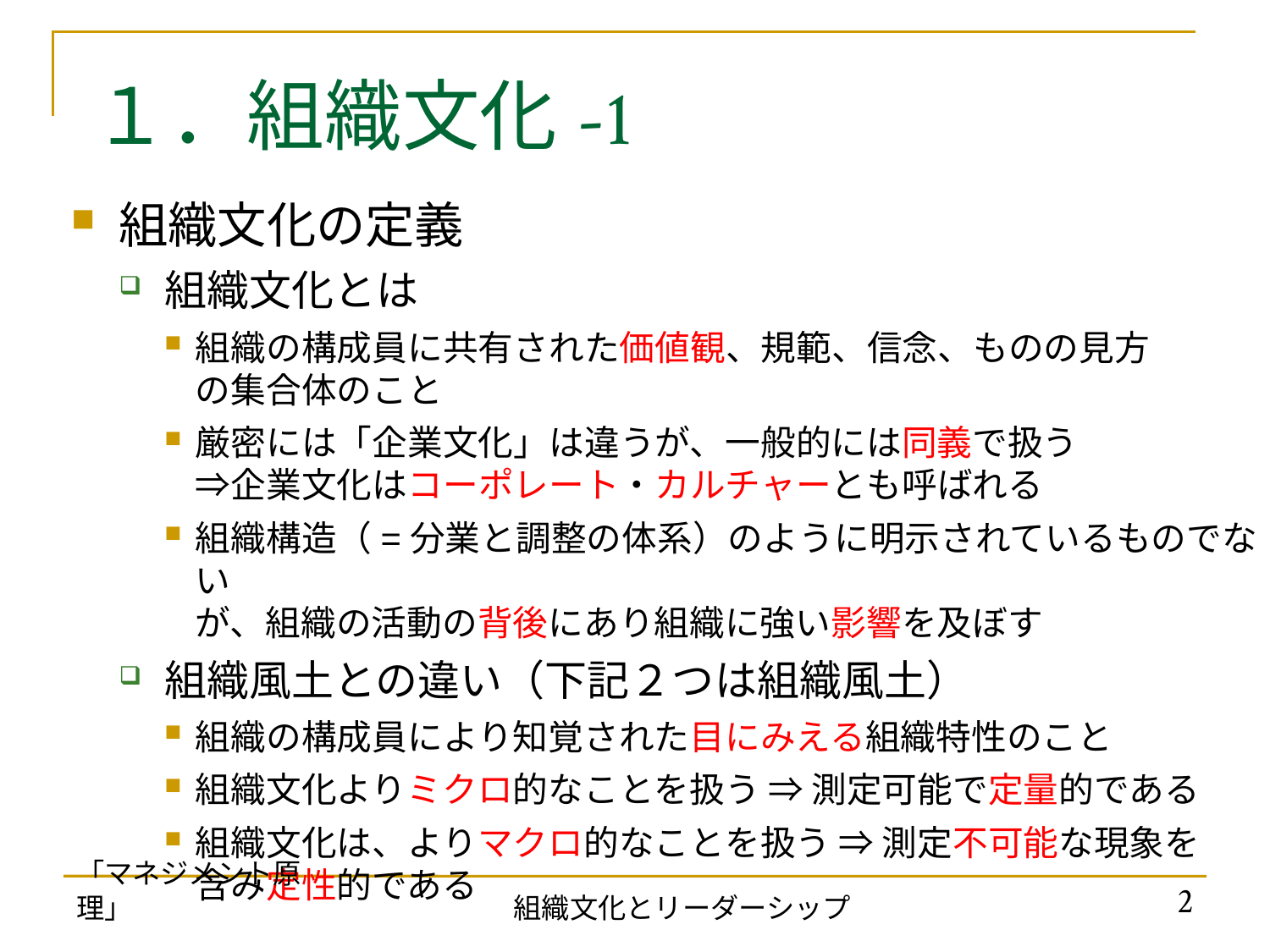

# １．組織文化-1
組織文化の定義
組織文化とは
組織の構成員に共有された価値観、規範、信念、ものの見方
の集合体のこと
厳密には「企業文化」は違うが、一般的には同義で扱う
⇒企業文化はコーポレート・カルチャーとも呼ばれる
組織構造（=分業と調整の体系）のように明示されているものでない
が、組織の活動の背後にあり組織に強い影響を及ぼす
組織風土との違い（下記２つは組織風土）
組織の構成員により知覚された目にみえる組織特性のこと
組織文化よりミクロ的なことを扱う ⇒ 測定可能で定量的である
組織文化は、よりマクロ的なことを扱う ⇒ 測定不可能な現象を
含み定性的である
「マネジメント原理」
2
組織文化とリーダーシップ